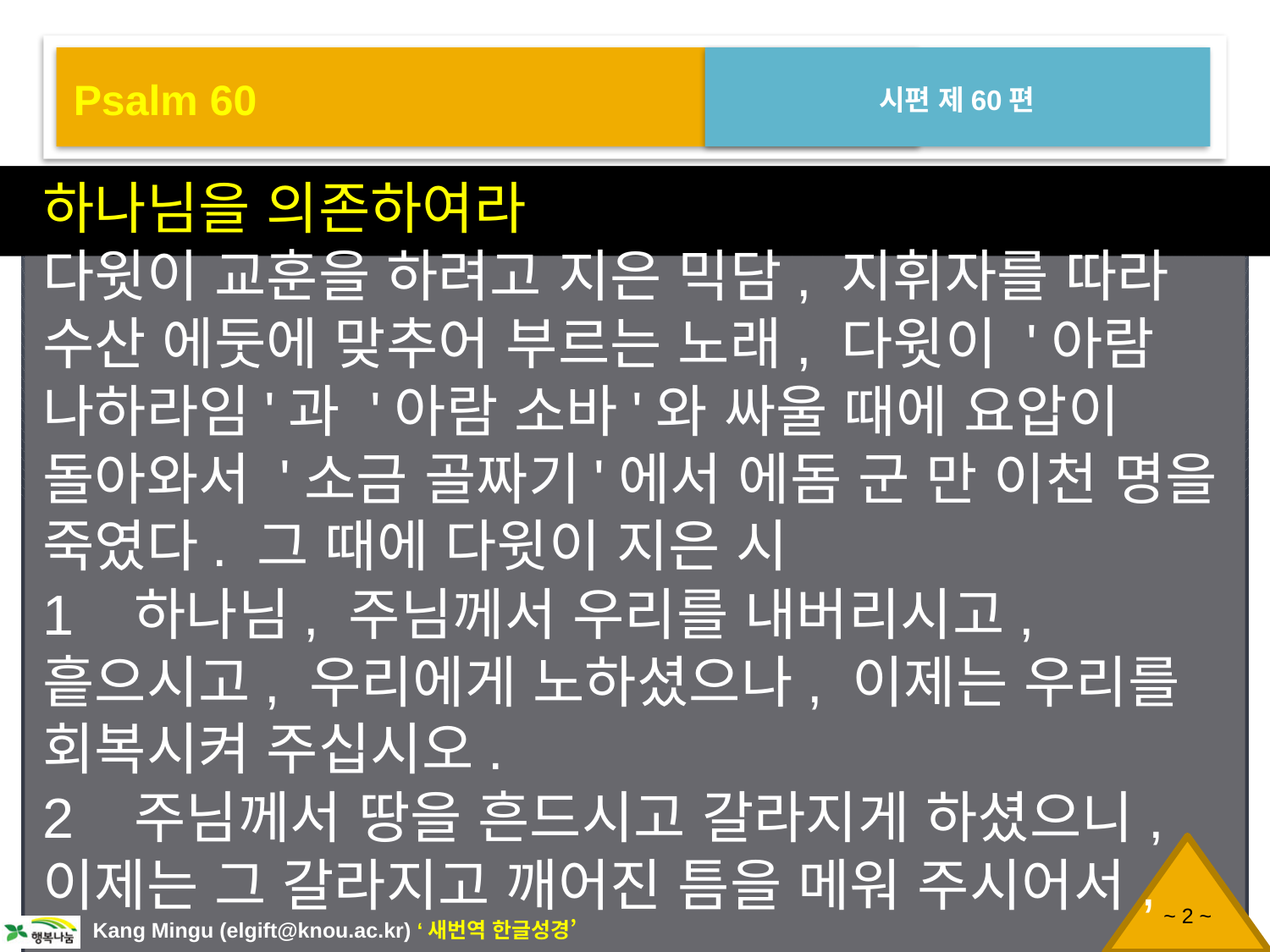

Psalm 60
시편 제60편
하나님을 의존하여라
다윗이 교훈을 하려고 지은 믹담, 지휘자를 따라 수산 에둣에 맞추어 부르는 노래, 다윗이 '아람 나하라임'과 '아람 소바'와 싸울 때에 요압이 돌아와서 '소금 골짜기'에서 에돔 군 만 이천 명을 죽였다. 그 때에 다윗이 지은 시
1   하나님, 주님께서 우리를 내버리시고, 흩으시고, 우리에게 노하셨으나, 이제는 우리를 회복시켜 주십시오.
2   주님께서 땅을 흔드시고 갈라지게 하셨으니, 이제는 그 갈라지고 깨어진 틈을 메워 주시어서,